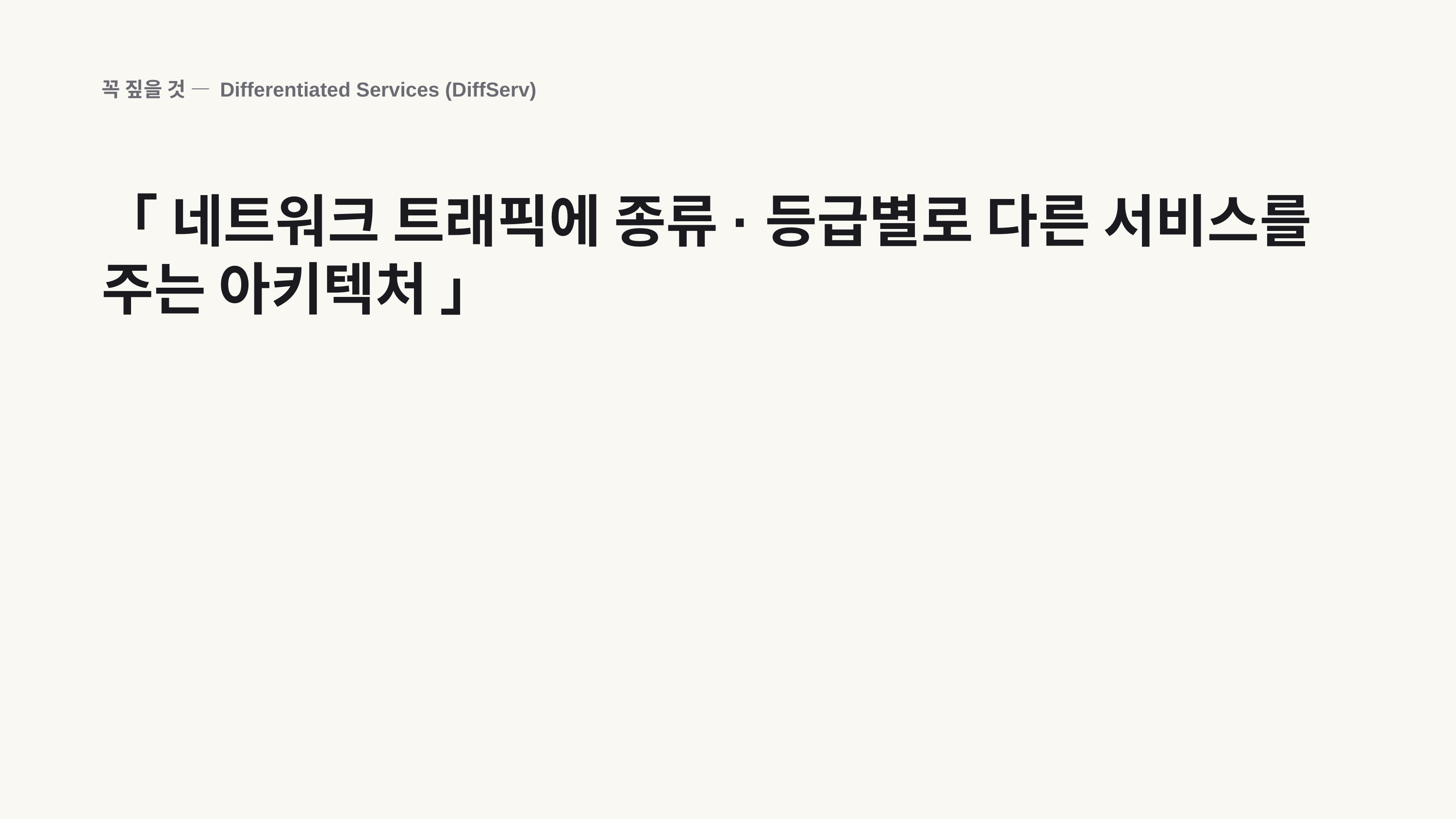

꼭 짚을 것 — Differentiated Services (DiffServ)
「 네트워크 트래픽에 종류·등급별로 다른 서비스를 주는 아키텍처 」